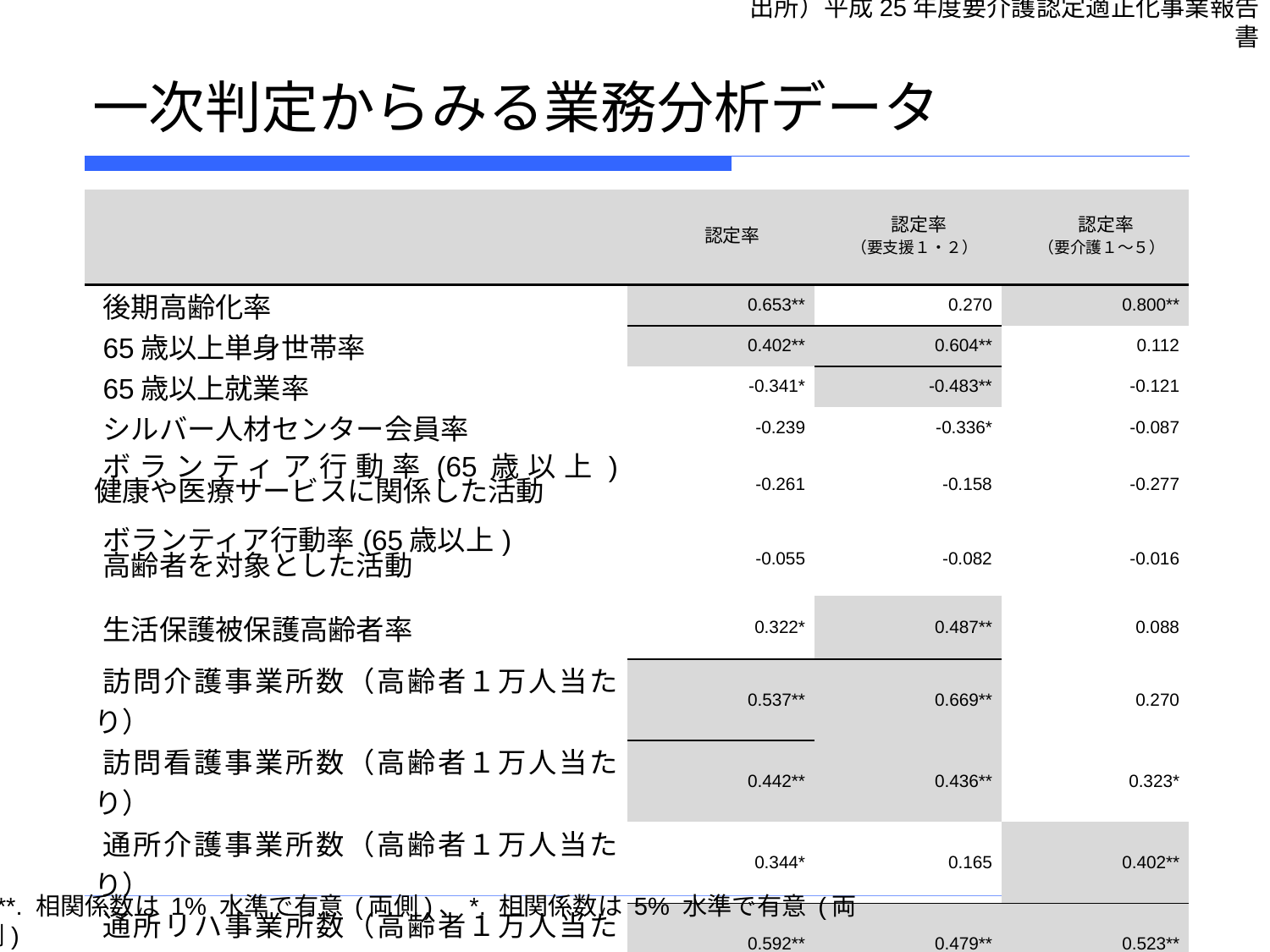

出所）平成25年度要介護認定適正化事業報告書
# 一次判定からみる業務分析データ
|  | 認定率 | 認定率 （要支援１・２） | 認定率 （要介護１～５） |
| --- | --- | --- | --- |
| 後期高齢化率 | 0.653\*\* | 0.270 | 0.800\*\* |
| 65歳以上単身世帯率 | 0.402\*\* | 0.604\*\* | 0.112 |
| 65歳以上就業率 | -0.341\* | -0.483\*\* | -0.121 |
| シルバー人材センター会員率 | -0.239 | -0.336\* | -0.087 |
| ボランティア行動率(65歳以上) 健康や医療サービスに関係した活動 | -0.261 | -0.158 | -0.277 |
| ボランティア行動率(65歳以上) 高齢者を対象とした活動 | -0.055 | -0.082 | -0.016 |
| 生活保護被保護高齢者率 | 0.322\* | 0.487\*\* | 0.088 |
| 訪問介護事業所数（高齢者１万人当たり） | 0.537\*\* | 0.669\*\* | 0.270 |
| 訪問看護事業所数（高齢者１万人当たり） | 0.442\*\* | 0.436\*\* | 0.323\* |
| 通所介護事業所数（高齢者１万人当たり） | 0.344\* | 0.165 | 0.402\*\* |
| 通所リハ事業所数（高齢者１万人当たり） | 0.592\*\* | 0.479\*\* | 0.523\*\* |
| 軽度変更率 | 0.173 | 0.332\* | -0.014 |
| 重度変更率 | -0.062 | 0.060 | -0.151 |
**. 相関係数は 1% 水準で有意 (両側)、*. 相関係数は 5% 水準で有意 (両側)